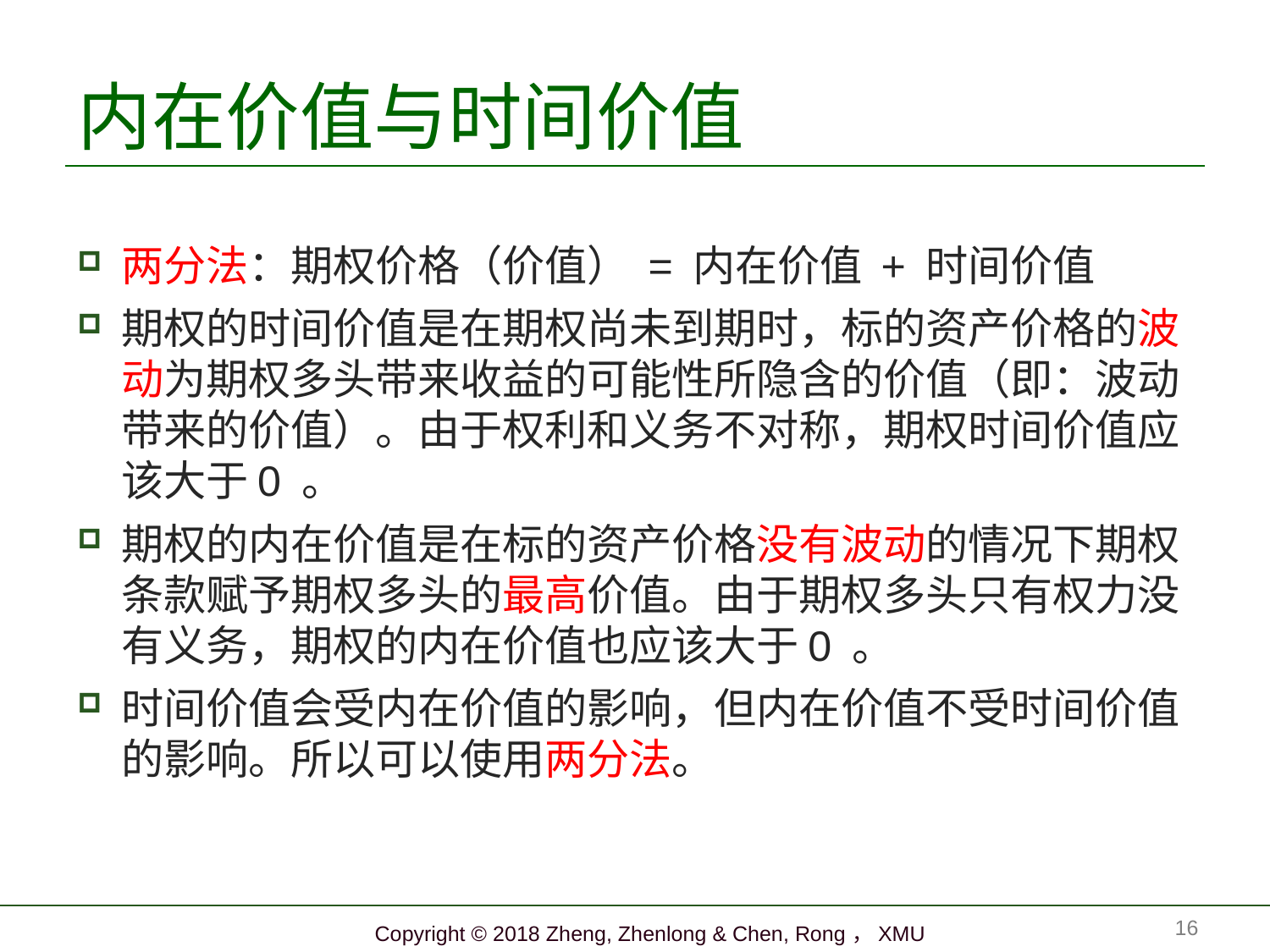

# 内在价值与时间价值

两分法：期权价格（价值） = 内在价值 + 时间价值
期权的时间价值是在期权尚未到期时，标的资产价格的波动为期权多头带来收益的可能性所隐含的价值（即：波动带来的价值）。由于权利和义务不对称，期权时间价值应该大于0 。
期权的内在价值是在标的资产价格没有波动的情况下期权条款赋予期权多头的最高价值。由于期权多头只有权力没有义务，期权的内在价值也应该大于0 。
时间价值会受内在价值的影响，但内在价值不受时间价值的影响。所以可以使用两分法。

16